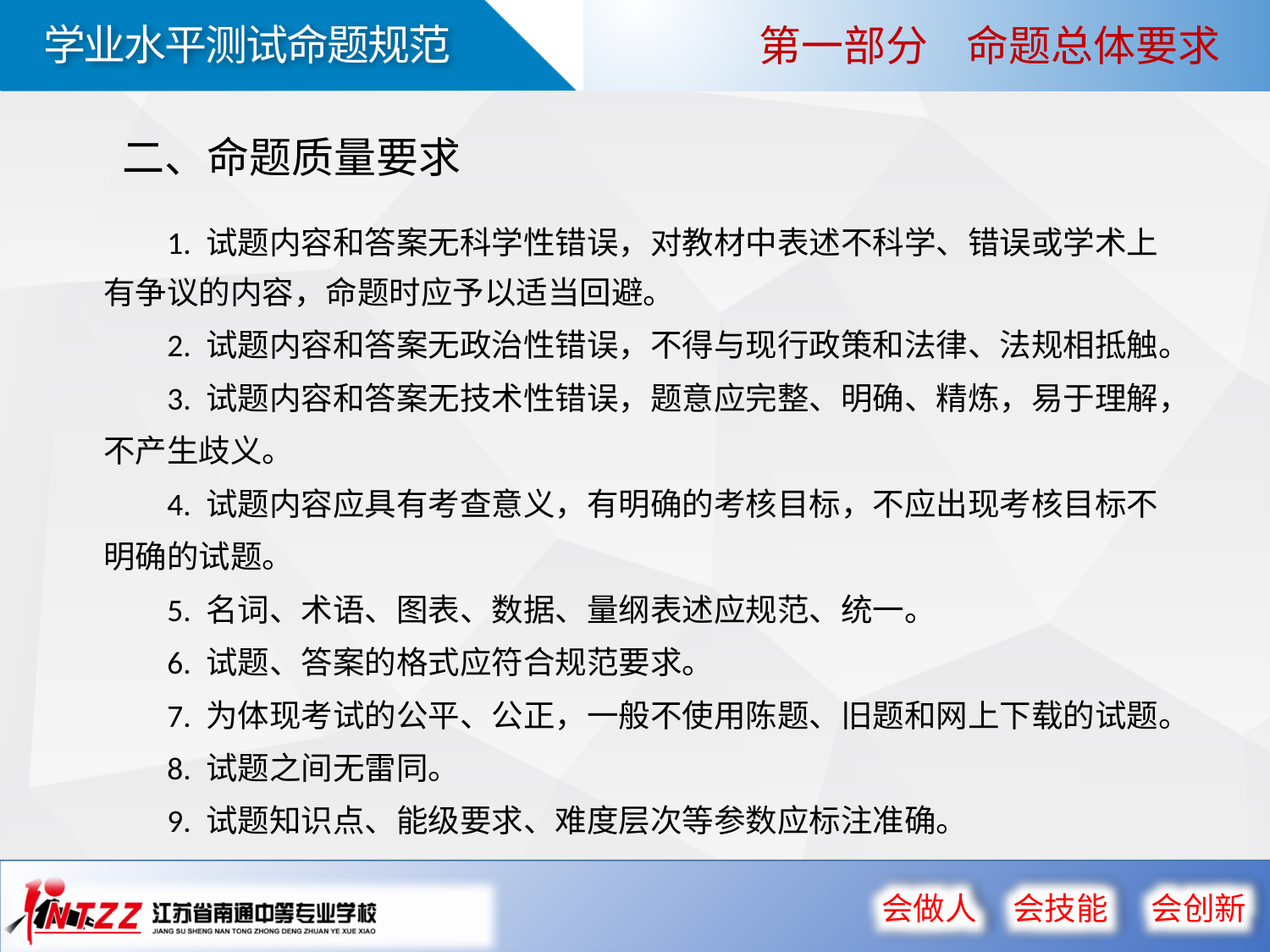

第一部分    命题总体要求
二、命题质量要求
1. 试题内容和答案无科学性错误，对教材中表述不科学、错误或学术上有争议的内容，命题时应予以适当回避。
2. 试题内容和答案无政治性错误，不得与现行政策和法律、法规相抵触。
3. 试题内容和答案无技术性错误，题意应完整、明确、精炼，易于理解，不产生歧义。
4. 试题内容应具有考查意义，有明确的考核目标，不应出现考核目标不明确的试题。
5. 名词、术语、图表、数据、量纲表述应规范、统一。
6. 试题、答案的格式应符合规范要求。
7. 为体现考试的公平、公正，一般不使用陈题、旧题和网上下载的试题。
8. 试题之间无雷同。
9. 试题知识点、能级要求、难度层次等参数应标注准确。